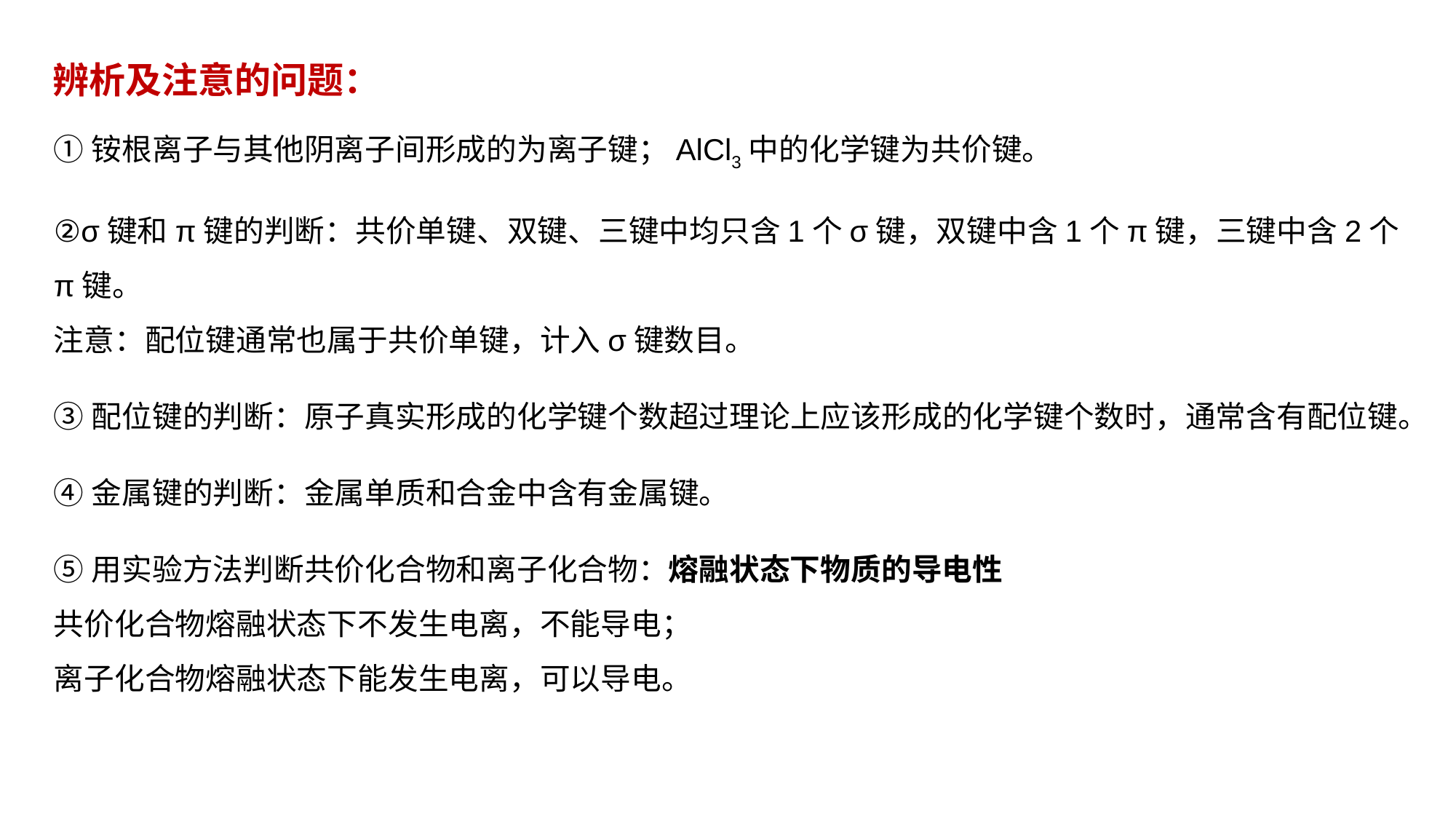

辨析及注意的问题：
①铵根离子与其他阴离子间形成的为离子键；AlCl3中的化学键为共价键。

②σ键和π键的判断：共价单键、双键、三键中均只含1个σ键，双键中含1个π键，三键中含2个π键。
注意：配位键通常也属于共价单键，计入σ键数目。

③配位键的判断：原子真实形成的化学键个数超过理论上应该形成的化学键个数时，通常含有配位键。

④金属键的判断：金属单质和合金中含有金属键。

⑤用实验方法判断共价化合物和离子化合物：熔融状态下物质的导电性
共价化合物熔融状态下不发生电离，不能导电；
离子化合物熔融状态下能发生电离，可以导电。